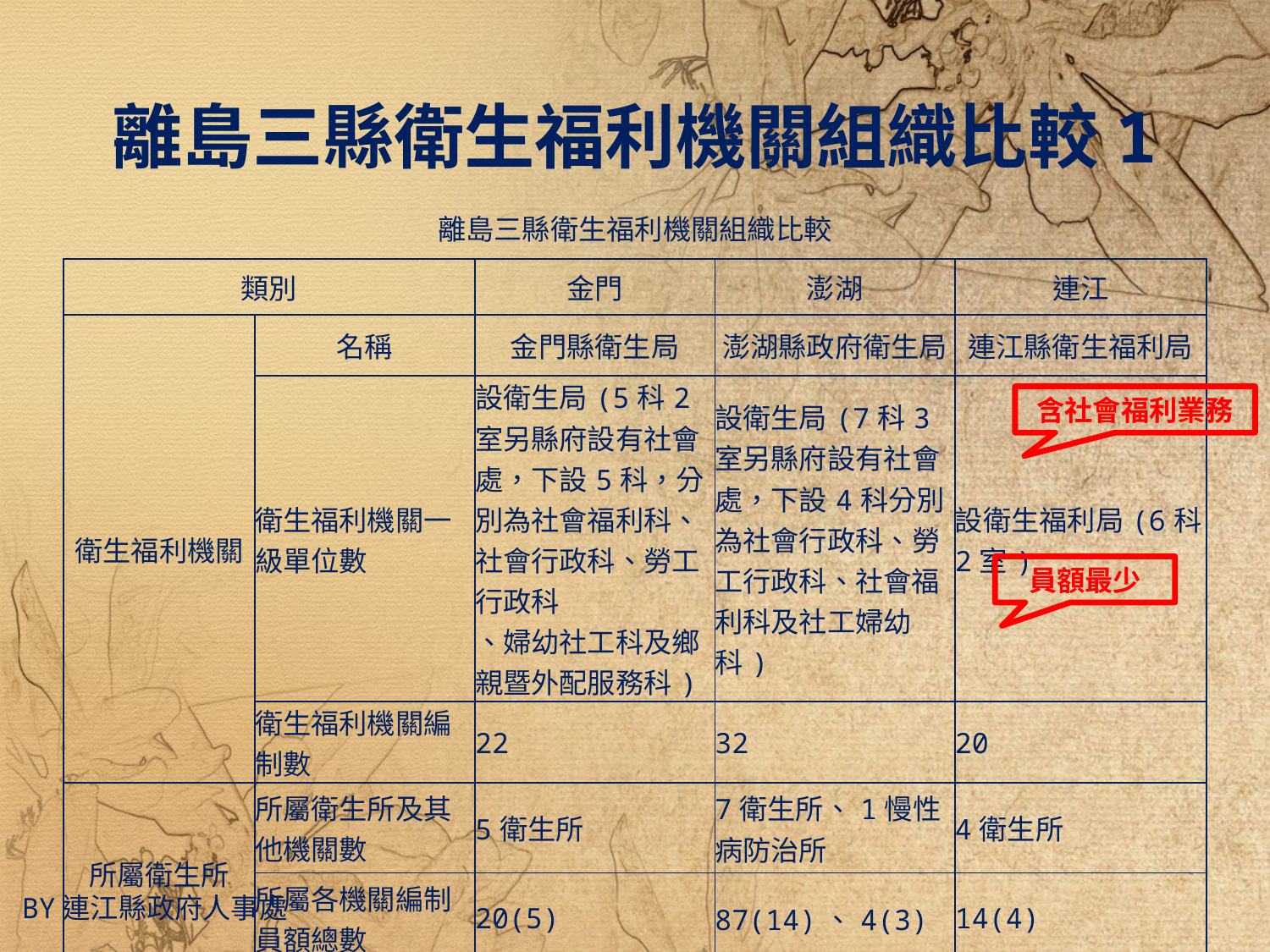

離島三縣衛生福利機關組織比較1
| 離島三縣衛生福利機關組織比較 |  |  |  |  |
| --- | --- | --- | --- | --- |
| 類別 |  | 金門 | 澎湖 | 連江 |
| 衛生福利機關 | 名稱 | 金門縣衛生局 | 澎湖縣政府衛生局 | 連江縣衛生福利局 |
|  | 衛生福利機關一級單位數 | 設衛生局(5科2室另縣府設有社會處，下設5科，分別為社會福利科、社會行政科、勞工行政科 、婦幼社工科及鄉親暨外配服務科) | 設衛生局(7科3室另縣府設有社會處，下設4科分別為社會行政科、勞工行政科、社會福利科及社工婦幼科) | 設衛生福利局(6科2室) |
|  | 衛生福利機關編制數 | 22 | 32 | 20 |
| 所屬衛生所 | 所屬衛生所及其他機關數 | 5衛生所 | 7衛生所、1慢性病防治所 | 4衛生所 |
|  | 所屬各機關編制員額總數 | 20(5) | 87(14)、4(3) | 14(4) |
含社會福利業務
員額最少
By連江縣政府人事處